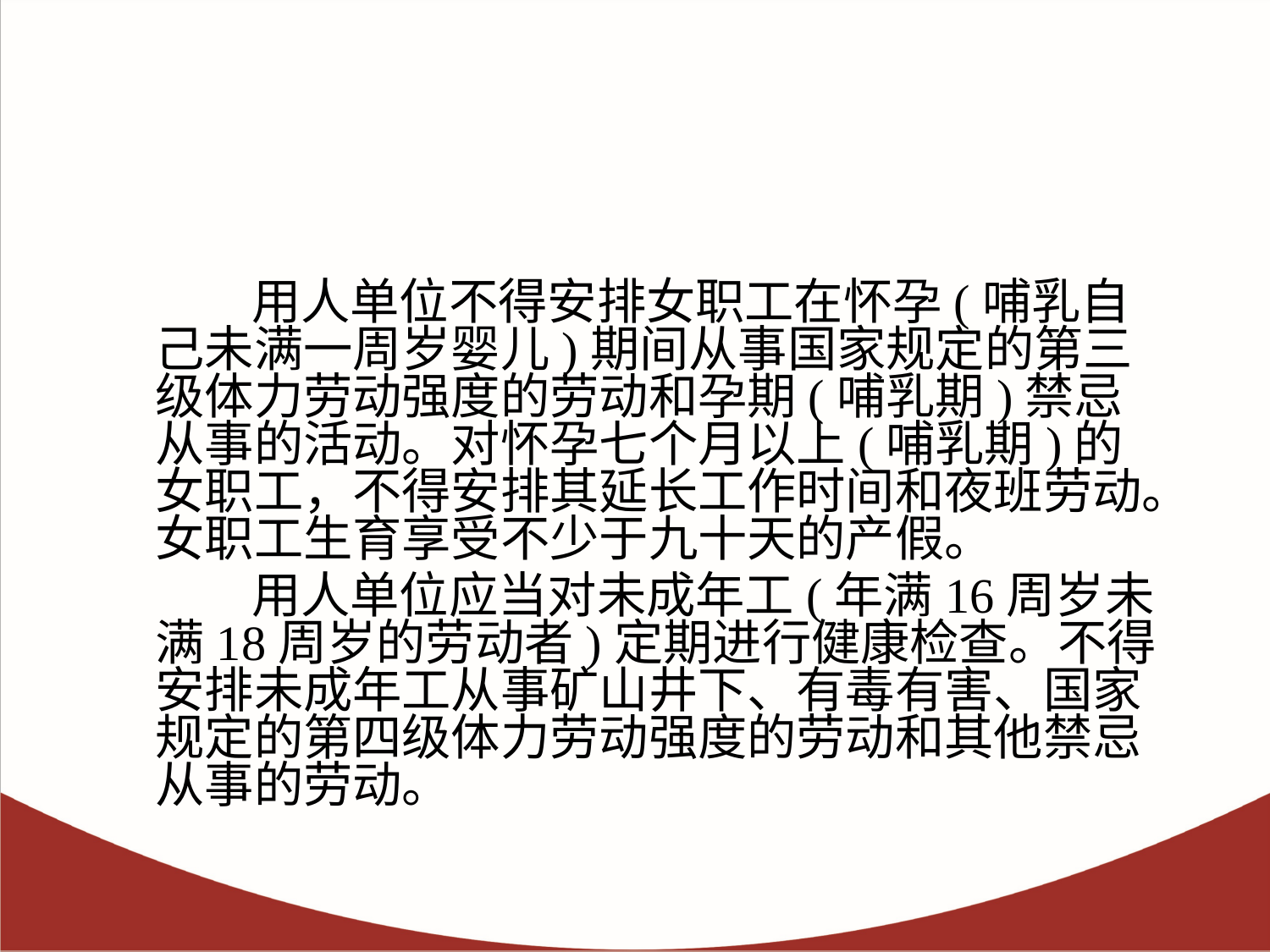

#
            用人单位不得安排女职工在怀孕(哺乳自己未满一周岁婴儿)期间从事国家规定的第三级体力劳动强度的劳动和孕期(哺乳期)禁忌从事的活动。对怀孕七个月以上(哺乳期)的女职工，不得安排其延长工作时间和夜班劳动。女职工生育享受不少于九十天的产假。
            用人单位应当对未成年工(年满16周岁未满18周岁的劳动者)定期进行健康检查。不得安排未成年工从事矿山井下、有毒有害、国家规定的第四级体力劳动强度的劳动和其他禁忌从事的劳动。